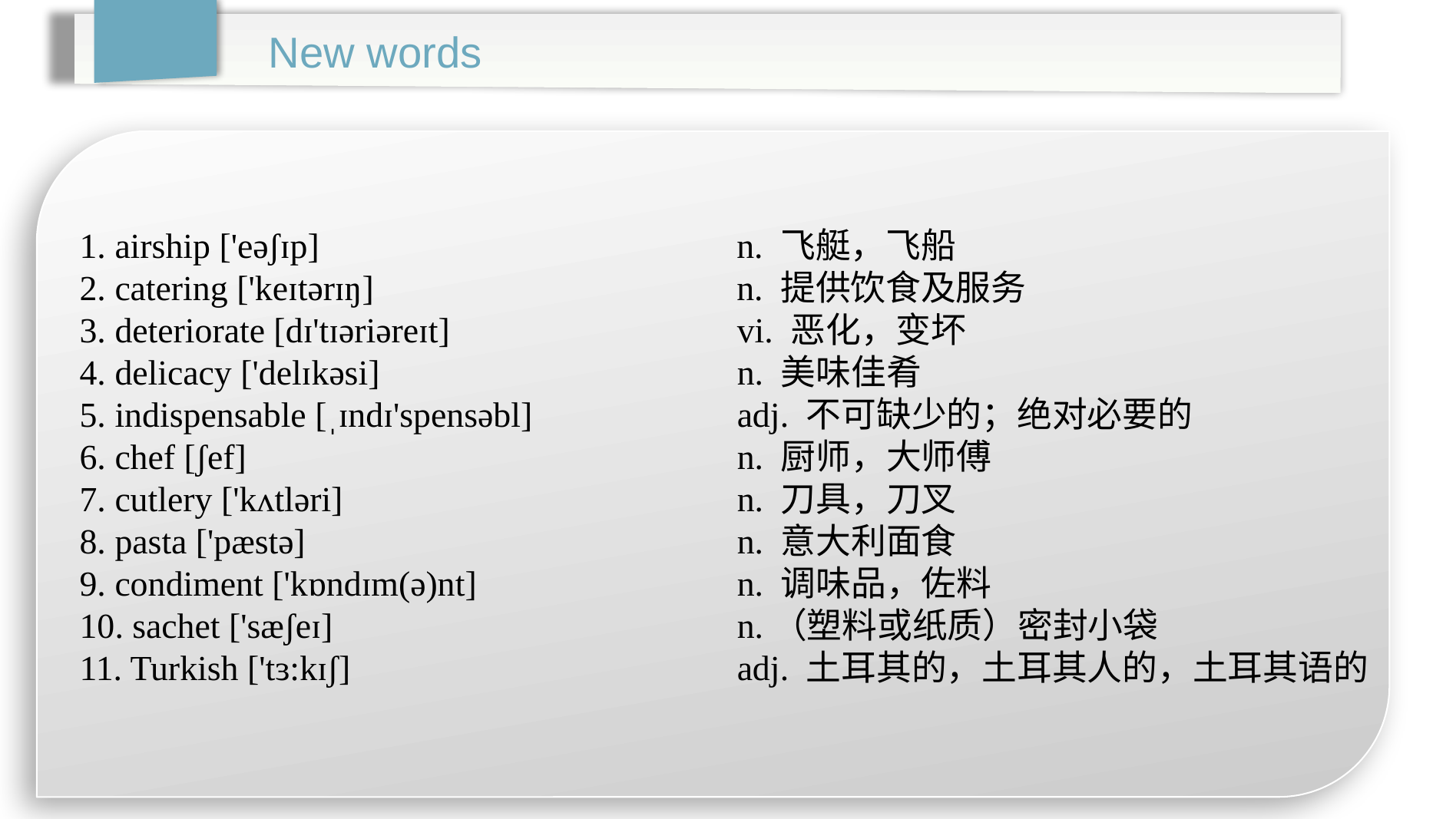

New words

1. airship ['eəʃɪp]			             n. 飞艇，飞船
2. catering ['keɪtərɪŋ]			             n. 提供饮食及服务
3. deteriorate [dɪ'tɪəriəreɪt]			vi. 恶化，变坏
4. delicacy ['delɪkəsi]				n. 美味佳肴
5. indispensable [ˌɪndɪ'spensəbl]		adj. 不可缺少的；绝对必要的
6. chef [ʃef]					n. 厨师，大师傅
7. cutlery ['kʌtləri]				n. 刀具，刀叉
8. pasta ['pæstə]				n. 意大利面食
9. condiment ['kɒndɪm(ə)nt]			n. 调味品，佐料
10. sachet ['sæʃeɪ]				n.（塑料或纸质）密封小袋
11. Turkish ['tɜ:kɪʃ]				adj. 土耳其的，土耳其人的，土耳其语的